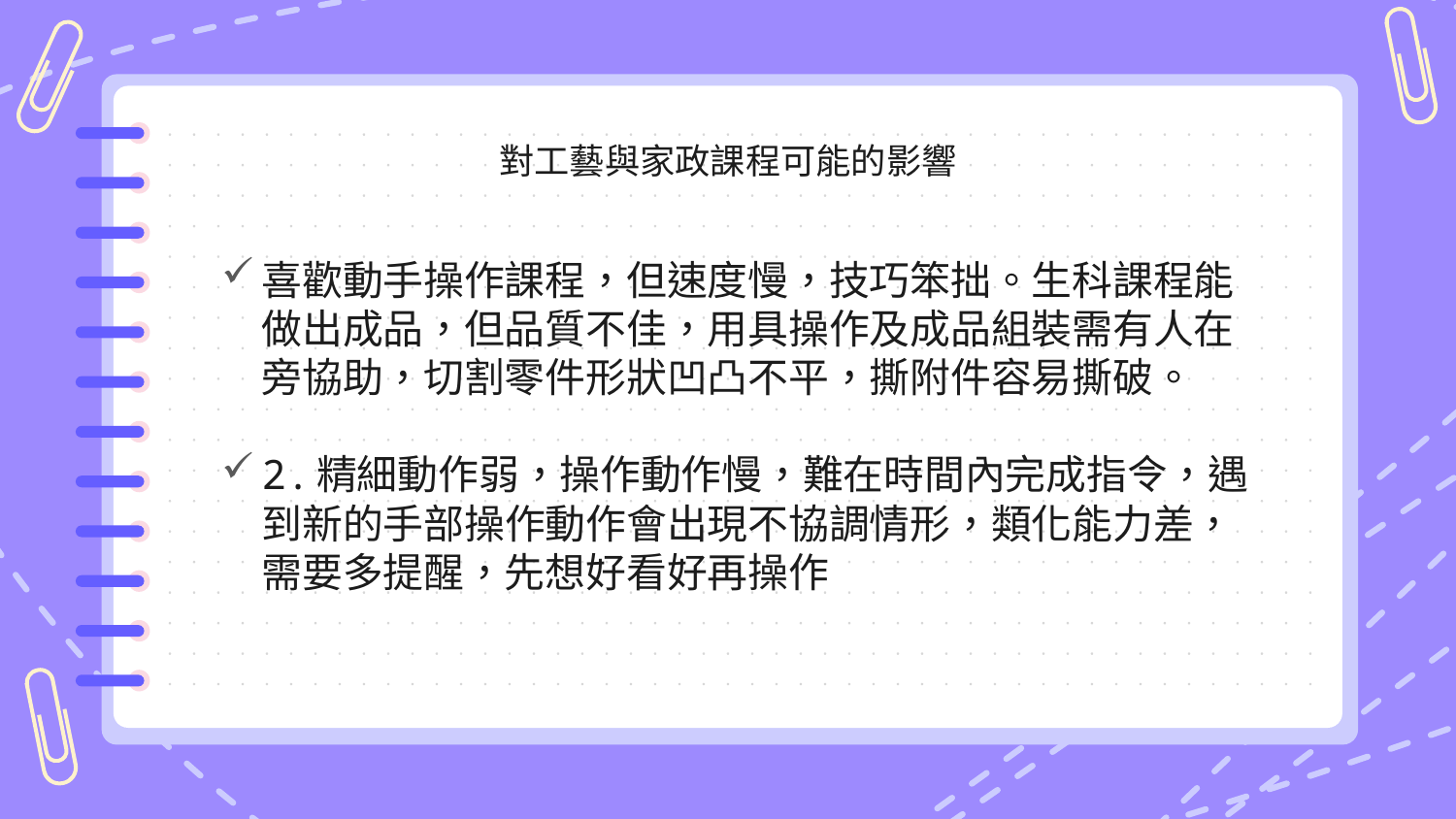

# 對工藝與家政課程可能的影響
喜歡動手操作課程，但速度慢，技巧笨拙。生科課程能做出成品，但品質不佳，用具操作及成品組裝需有人在旁協助，切割零件形狀凹凸不平，撕附件容易撕破。

2.精細動作弱，操作動作慢，難在時間內完成指令，遇到新的手部操作動作會出現不協調情形，類化能力差，需要多提醒，先想好看好再操作